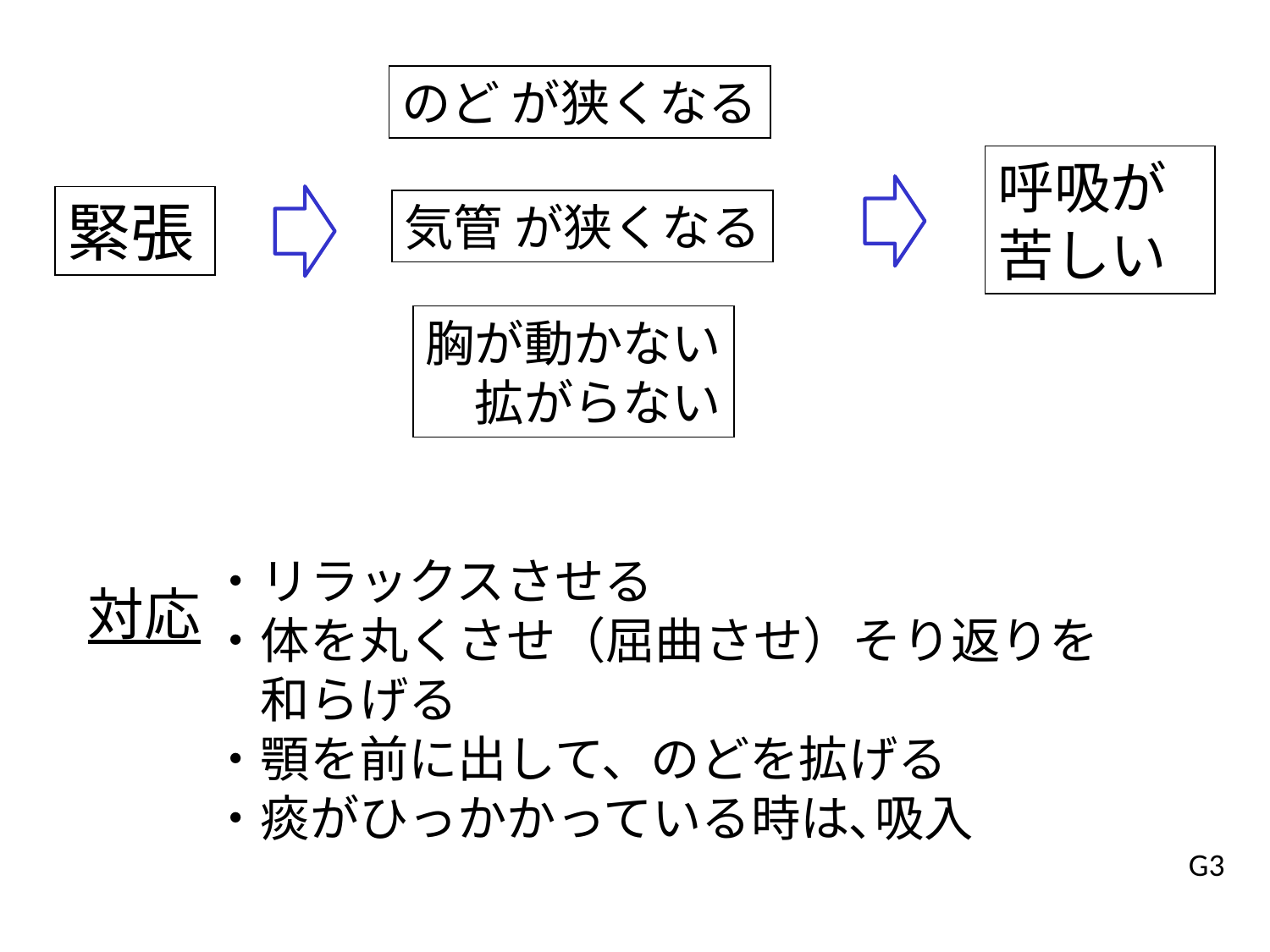

のど が狭くなる
呼吸が
苦しい

緊張
気管 が狭くなる
胸が動かない
　拡がらない
・リラックスさせる
・体を丸くさせ（屈曲させ）そり返りを
　和らげる
・顎を前に出して、のどを拡げる
・痰がひっかかっている時は､吸入
対応
G3